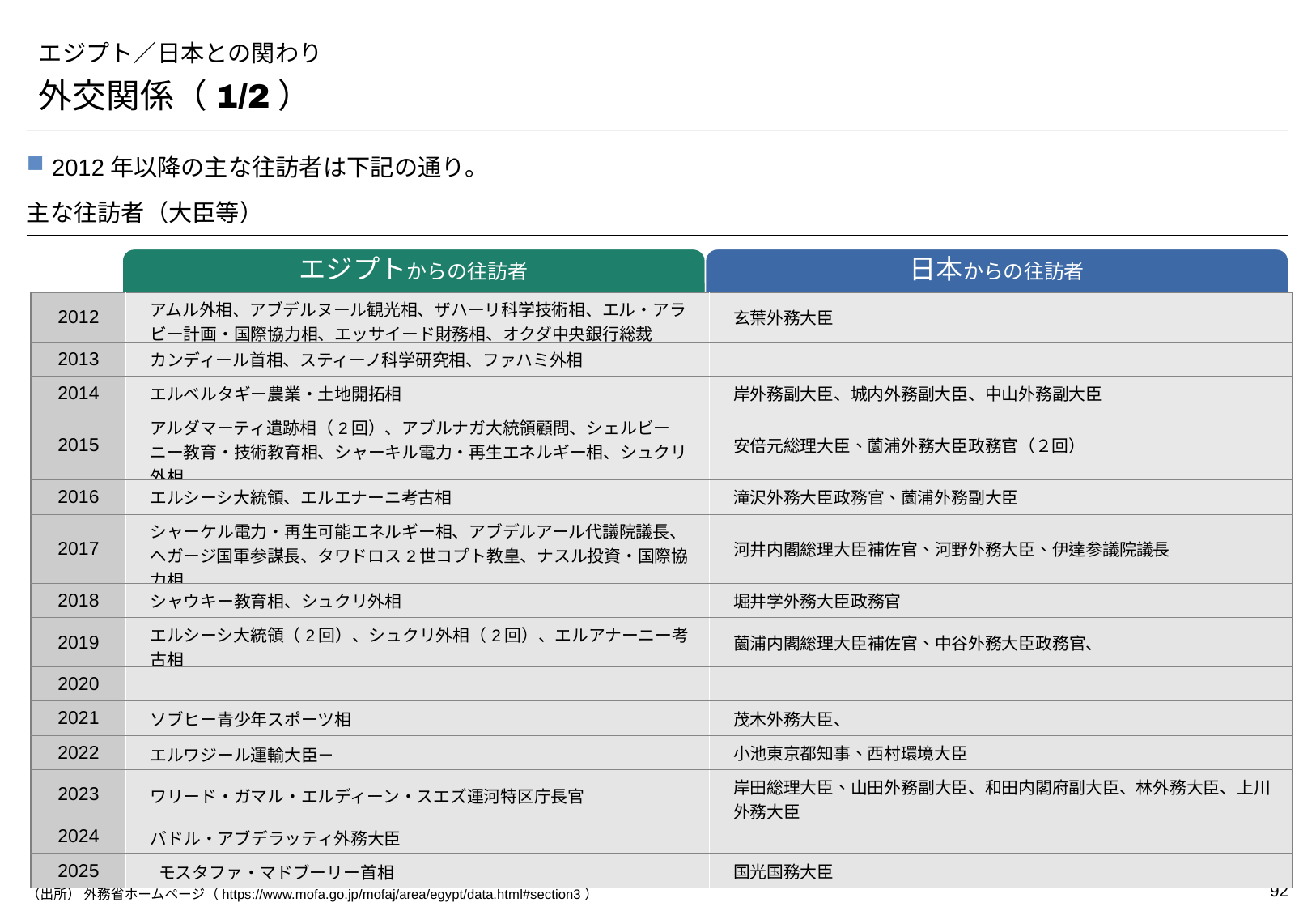

# エジプト／日本との関わり
外交関係（1/2）
2012年以降の主な往訪者は下記の通り。
主な往訪者（大臣等）
エジプトからの往訪者
日本からの往訪者
| 2012 | アムル外相、アブデルヌール観光相、ザハーリ科学技術相、エル・アラビー計画・国際協力相、エッサイード財務相、オクダ中央銀行総裁 | 玄葉外務大臣 |
| --- | --- | --- |
| 2013 | カンディール首相、スティーノ科学研究相、ファハミ外相 |  |
| 2014 | エルベルタギー農業・土地開拓相 | 岸外務副大臣、城内外務副大臣、中山外務副大臣 |
| 2015 | アルダマーティ遺跡相（2回）、アブルナガ大統領顧問、シェルビーニー教育・技術教育相、シャーキル電力・再生エネルギー相、シュクリ外相 | 安倍元総理大臣、薗浦外務大臣政務官（２回） |
| 2016 | エルシーシ大統領、エルエナーニ考古相 | 滝沢外務大臣政務官、薗浦外務副大臣 |
| 2017 | シャーケル電力・再生可能エネルギー相、アブデルアール代議院議長、ヘガージ国軍参謀長、タワドロス2世コプト教皇、ナスル投資・国際協力相 | 河井内閣総理大臣補佐官、河野外務大臣、伊達参議院議長 |
| 2018 | シャウキー教育相、シュクリ外相 | 堀井学外務大臣政務官 |
| 2019 | エルシーシ大統領（2回）、シュクリ外相（2回）、エルアナーニー考古相 | 薗浦内閣総理大臣補佐官、中谷外務大臣政務官、 |
| 2020 |  |  |
| 2021 | ソブヒー青少年スポーツ相 | 茂木外務大臣、 |
| 2022 | エルワジール運輸大臣－ | 小池東京都知事、西村環境大臣 |
| 2023 | ワリード・ガマル・エルディーン・スエズ運河特区庁長官 | 岸田総理大臣、山田外務副大臣、和田内閣府副大臣、林外務大臣、上川外務大臣 |
| 2024 | バドル・アブデラッティ外務大臣 |  |
| 2025 | モスタファ・マドブーリー首相 | 国光国務大臣 |
（出所） 外務省ホームページ（https://www.mofa.go.jp/mofaj/area/egypt/data.html#section3）